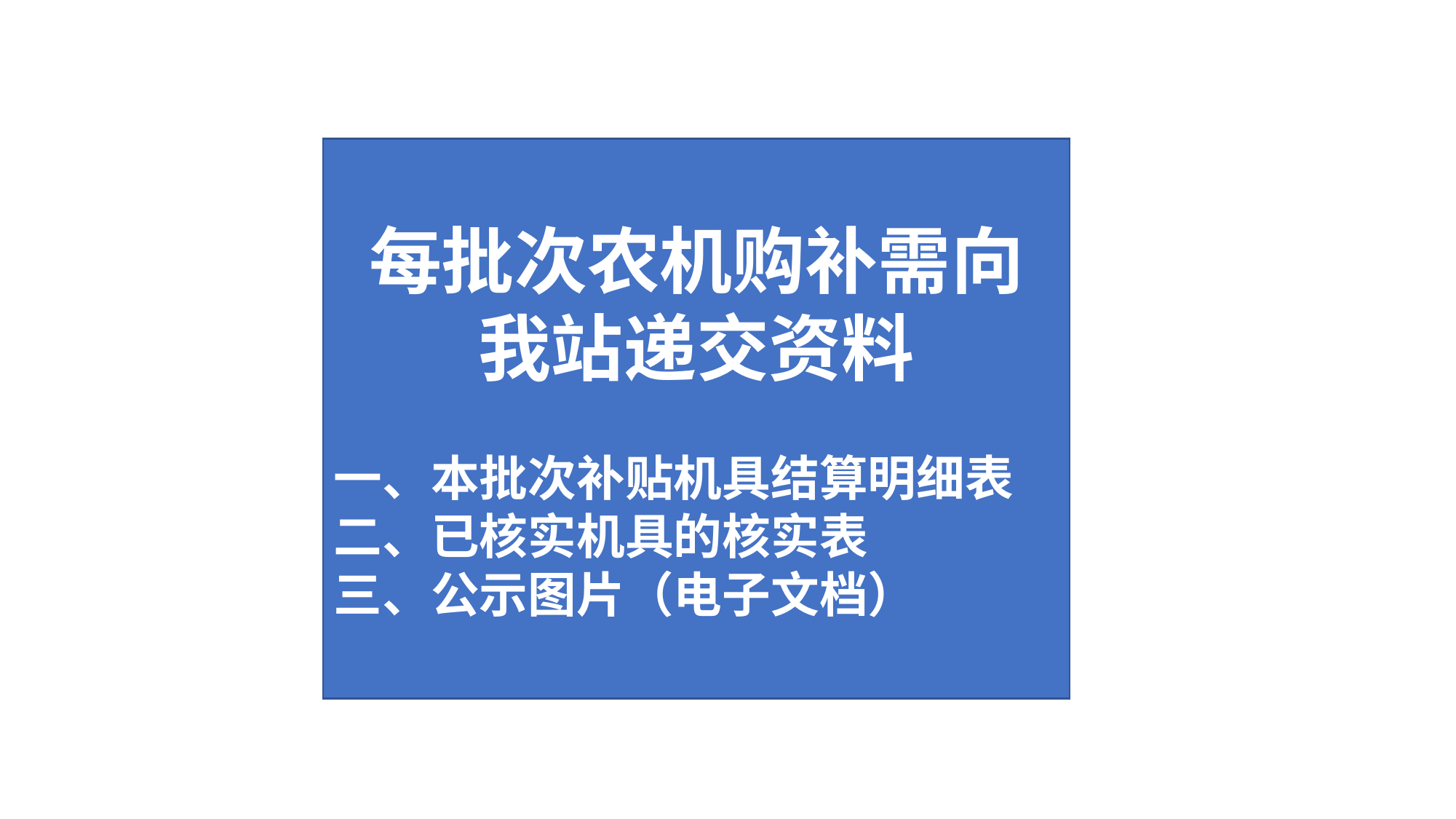

每批次农机购补需向我站递交资料

一、本批次补贴机具结算明细表
二、已核实机具的核实表
三、公示图片（电子文档）